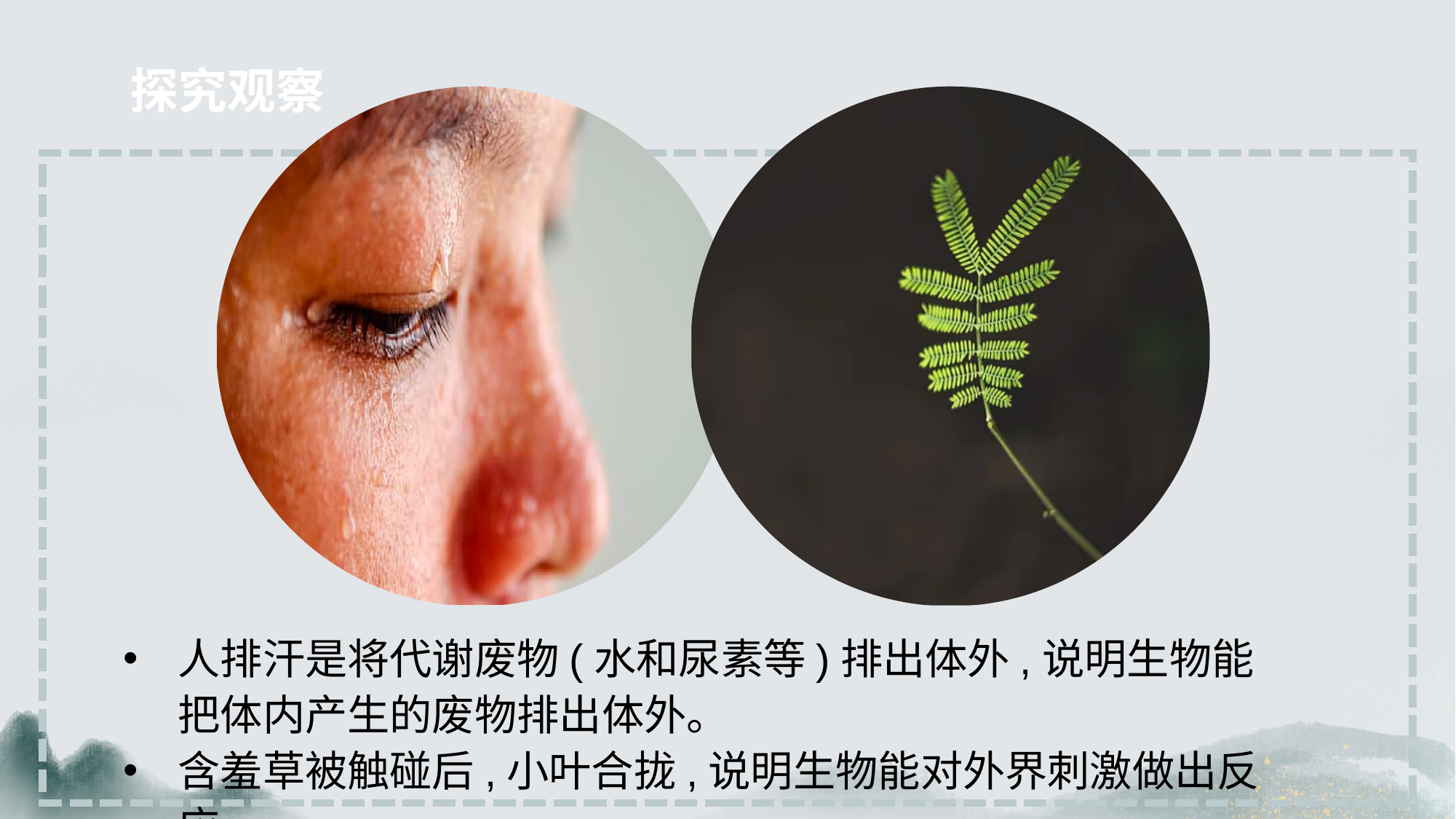

探究观察

人排汗是将代谢废物(水和尿素等)排出体外,说明生物能把体内产生的废物排出体外。
含羞草被触碰后,小叶合拢,说明生物能对外界刺激做出反应。